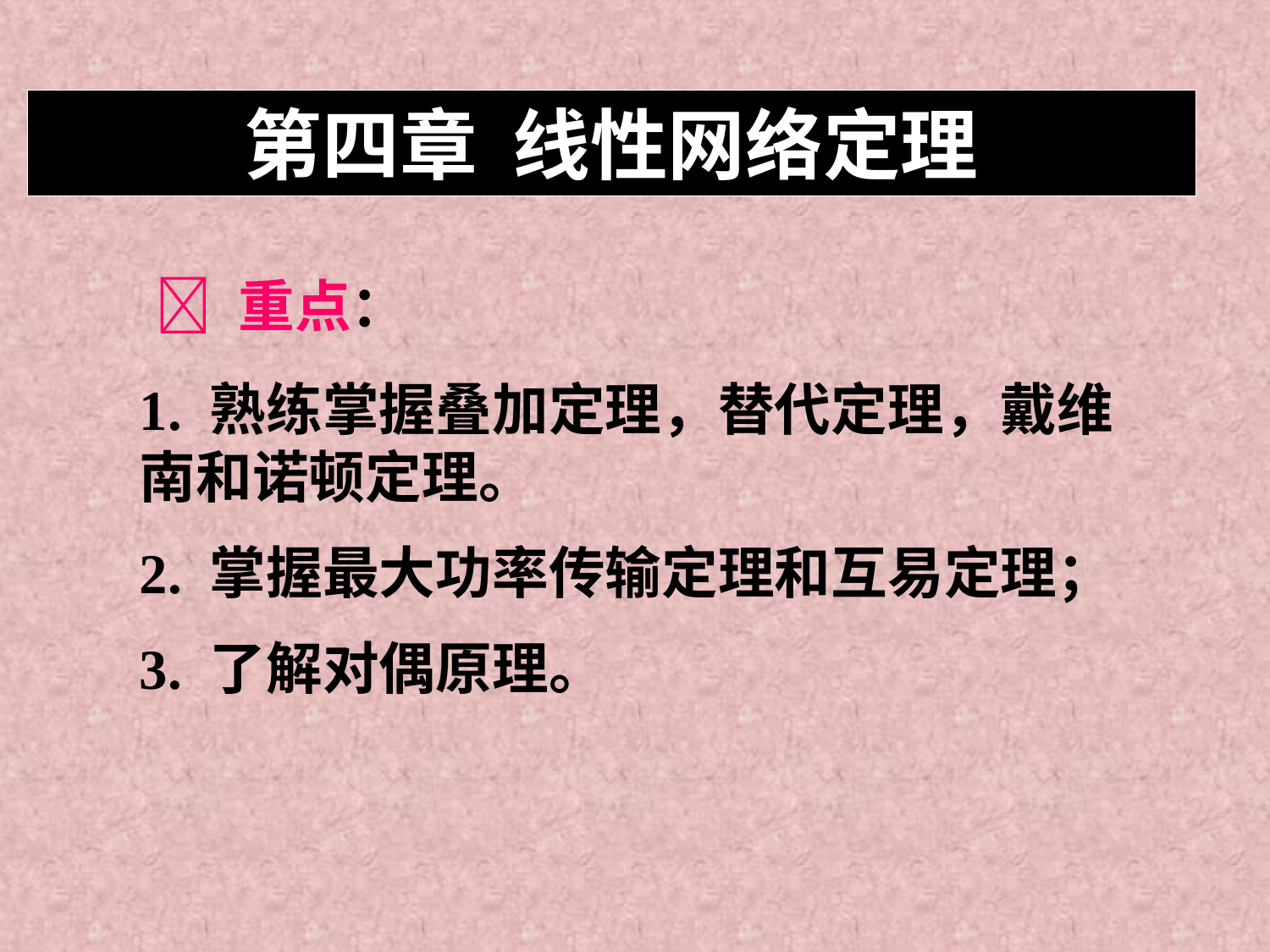

第四章  线性网络定理
♦ 重点：
1. 熟练掌握叠加定理，替代定理，戴维南和诺顿定理。
2. 掌握最大功率传输定理和互易定理；
3. 了解对偶原理。